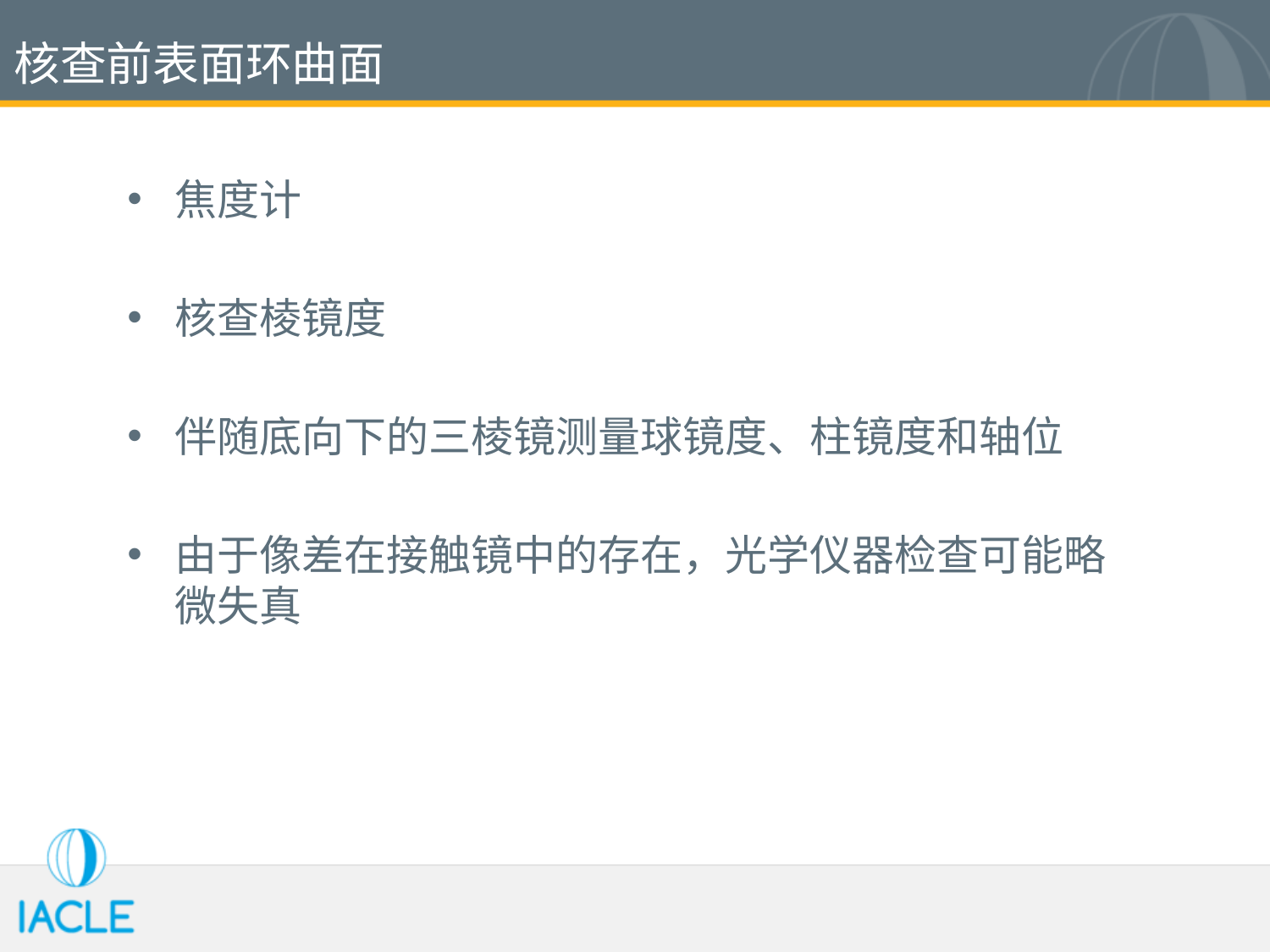

# 核查前表面环曲面

焦度计

核查棱镜度

伴随底向下的三棱镜测量球镜度、柱镜度和轴位

由于像差在接触镜中的存在，光学仪器检查可能略微失真